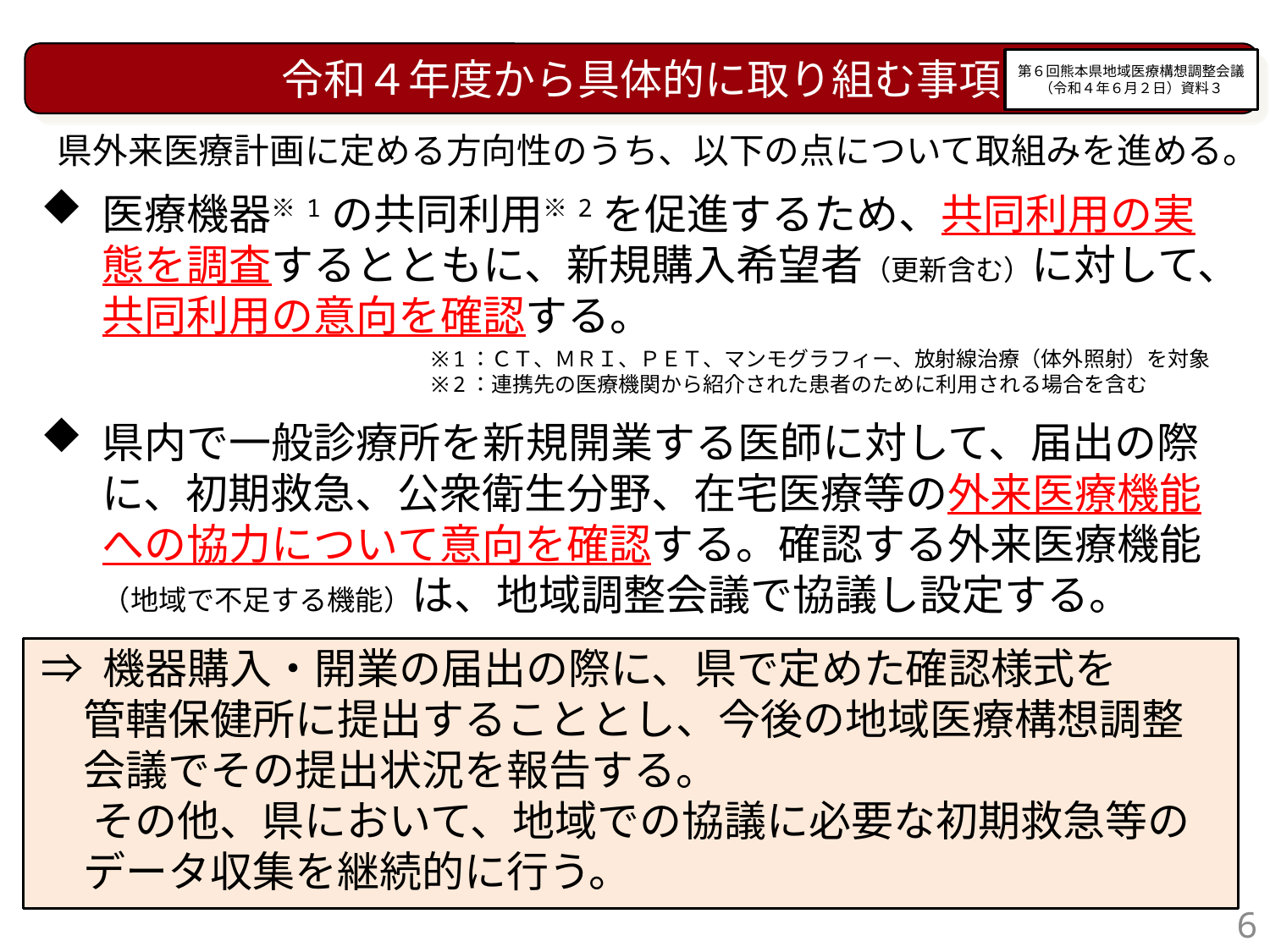

令和４年度から具体的に取り組む事項
第６回熊本県地域医療構想調整会議
（令和４年６月２日）資料３
県外来医療計画に定める方向性のうち、以下の点について取組みを進める。
医療機器※1の共同利用※2を促進するため、共同利用の実態を調査するとともに、新規購入希望者（更新含む）に対して、共同利用の意向を確認する。

県内で一般診療所を新規開業する医師に対して、届出の際に、初期救急、公衆衛生分野、在宅医療等の外来医療機能への協力について意向を確認する。確認する外来医療機能（地域で不足する機能）は、地域調整会議で協議し設定する。

⇒ 機器購入・開業の届出の際に、県で定めた確認様式を
　管轄保健所に提出することとし、今後の地域医療構想調整
　会議でその提出状況を報告する。
　 その他、県において、地域での協議に必要な初期救急等の
　データ収集を継続的に行う。
※1：ＣＴ、ＭＲＩ、ＰＥＴ、マンモグラフィー、放射線治療（体外照射）を対象
※2：連携先の医療機関から紹介された患者のために利用される場合を含む

6